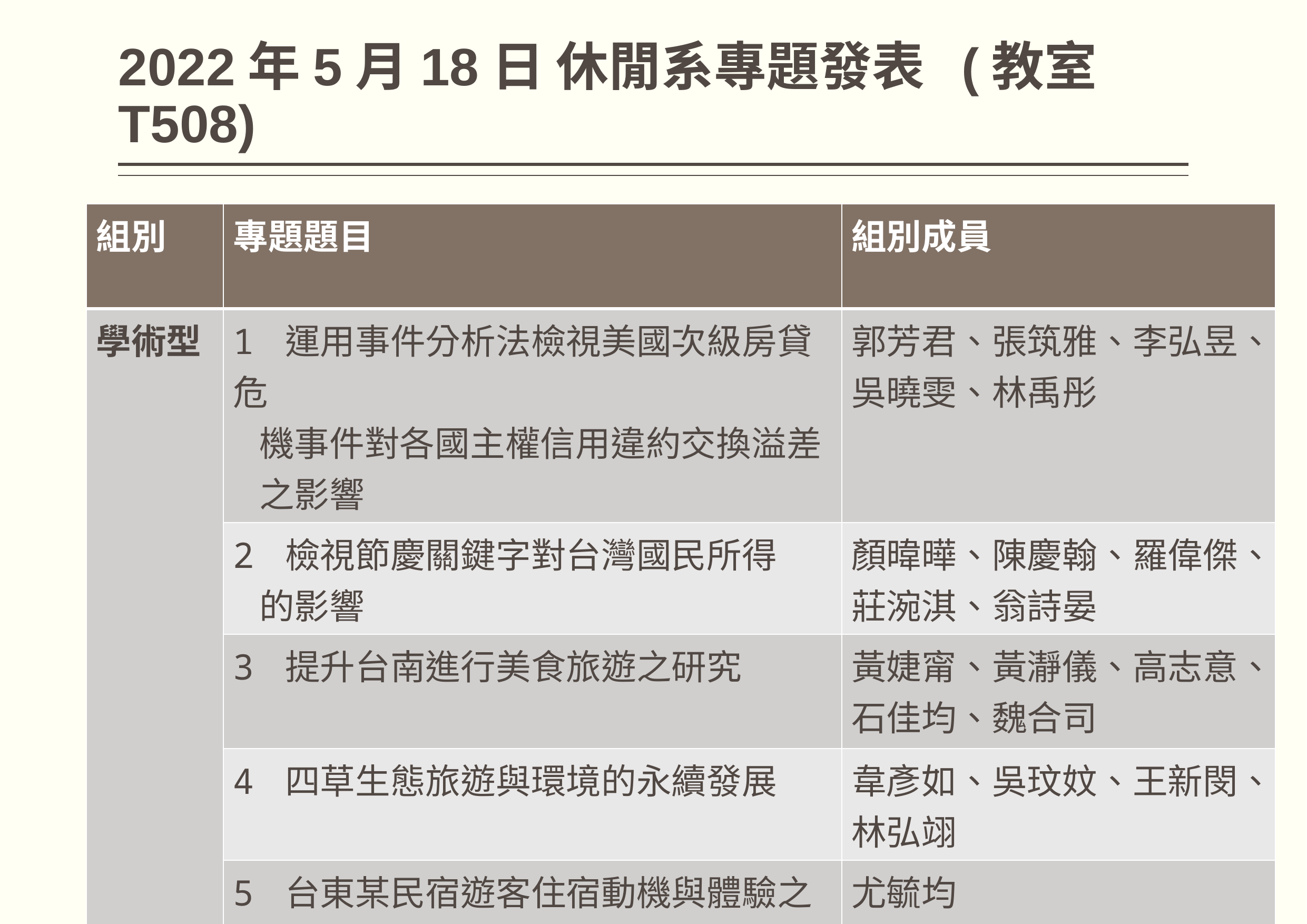

# 2022年5月18日 休閒系專題發表  (教室T508)
| 組別 | 專題題目 | 組別成員 |
| --- | --- | --- |
| 學術型 | 1 運用事件分析法檢視美國次級房貸危 機事件對各國主權信用違約交換溢差 之影響 | 郭芳君、張筑雅、李弘昱、吳曉雯、林禹彤 |
|  | 2 檢視節慶關鍵字對台灣國民所得 的影響 | 顏暐曄、陳慶翰、羅偉傑、莊涴淇、翁詩晏 |
|  | 3 提升台南進行美食旅遊之研究 | 黃婕甯、黃瀞儀、高志意、 石佳均、魏合司 |
|  | 4 四草生態旅遊與環境的永續發展 | 韋彥如、吳玟妏、王新閔、林弘翊 |
|  | 5 台東某民宿遊客住宿動機與體驗之 簡易初探 | 尤毓均 |